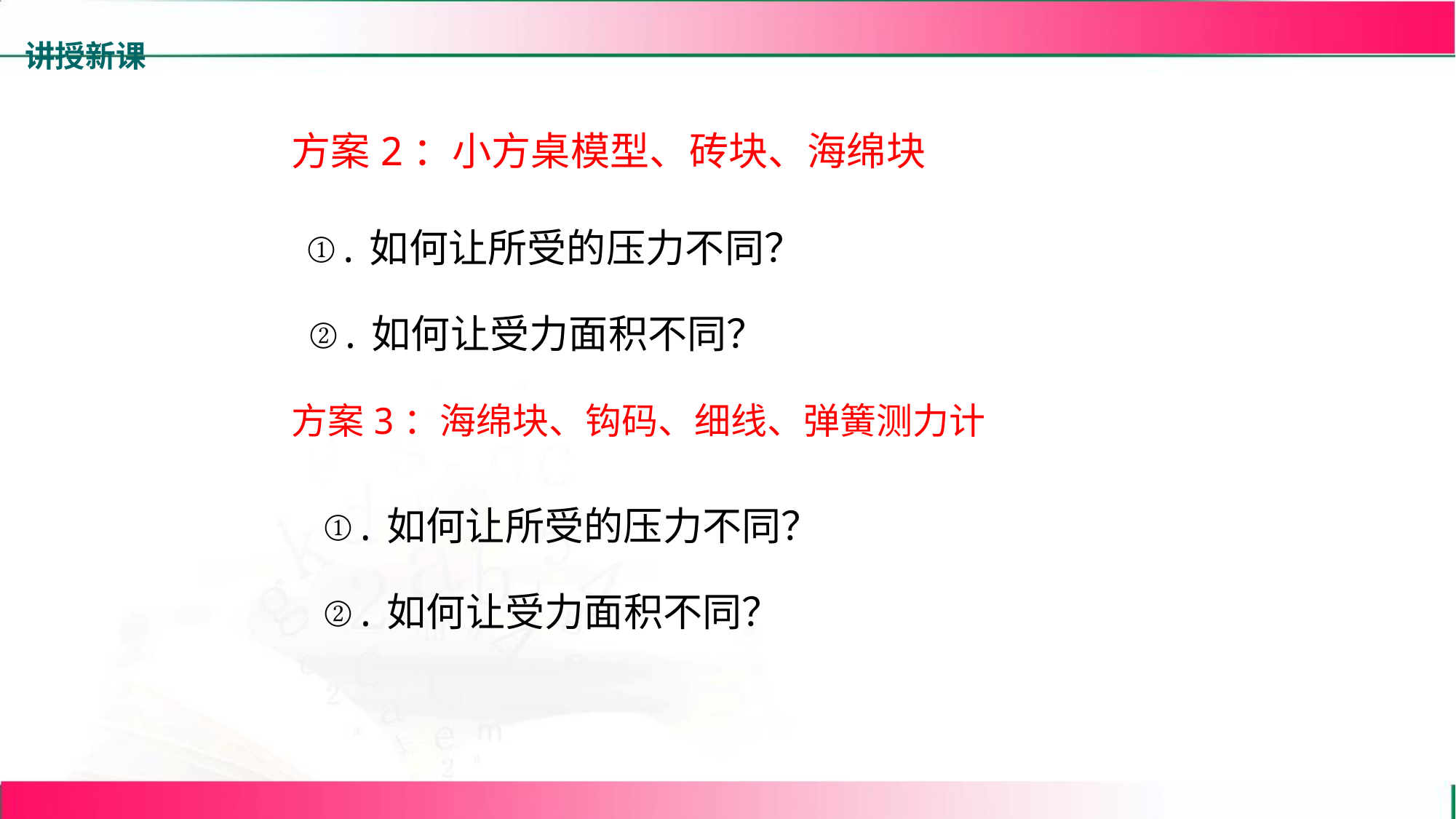

讲授新课
方案2：小方桌模型、砖块、海绵块
①.如何让所受的压力不同？
②.如何让受力面积不同？
方案3：海绵块、钩码、细线、弹簧测力计
①.如何让所受的压力不同？
②.如何让受力面积不同？